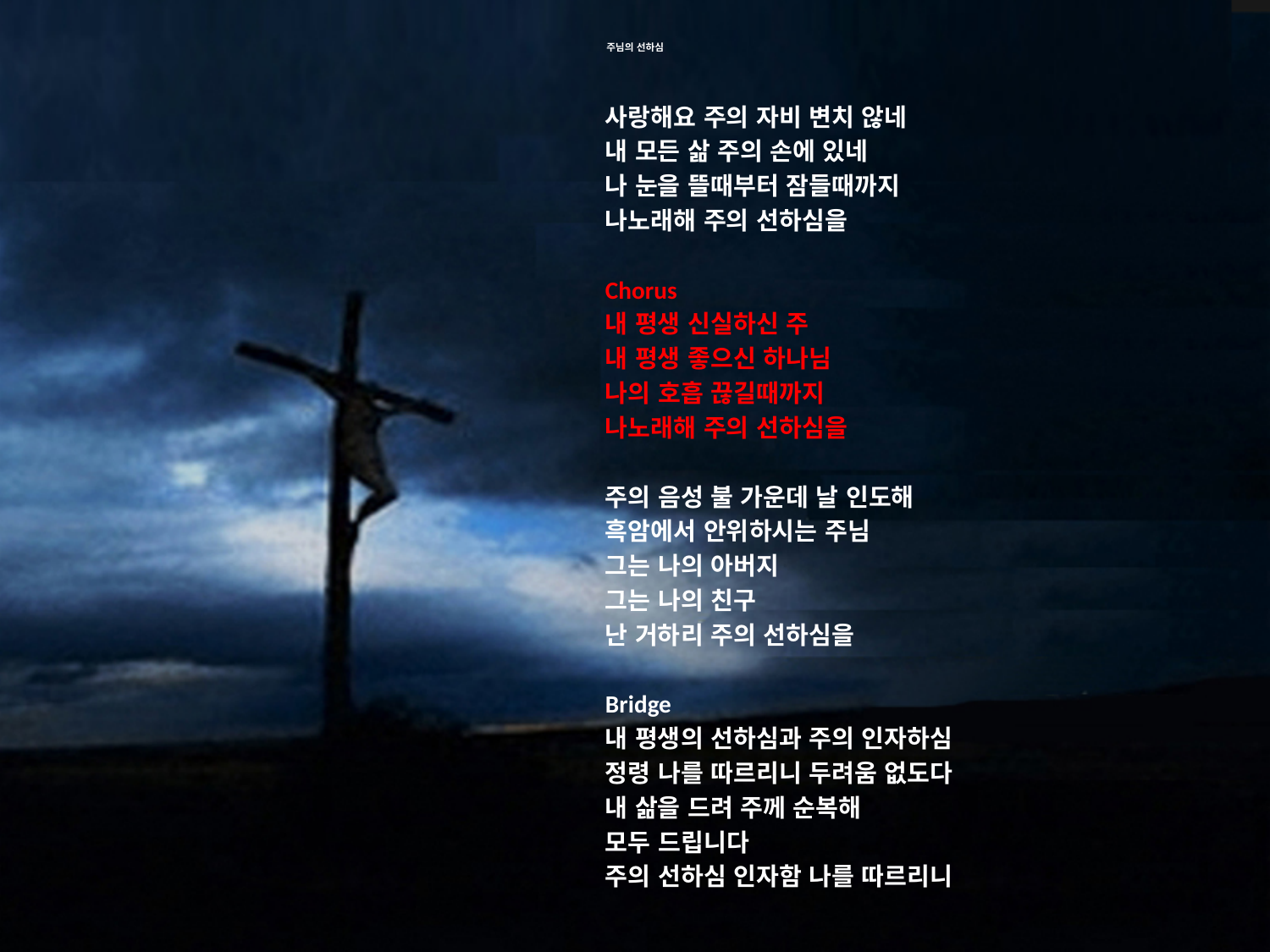

# 주님의 선하심
사랑해요 주의 자비 변치 않네
내 모든 삶 주의 손에 있네
나 눈을 뜰때부터 잠들때까지
나노래해 주의 선하심을

Chorus
내 평생 신실하신 주
내 평생 좋으신 하나님
나의 호흡 끊길때까지
나노래해 주의 선하심을

주의 음성 불 가운데 날 인도해
흑암에서 안위하시는 주님
그는 나의 아버지
그는 나의 친구
난 거하리 주의 선하심을

Bridge
내 평생의 선하심과 주의 인자하심
정령 나를 따르리니 두려움 없도다
내 삶을 드려 주께 순복해
모두 드립니다
주의 선하심 인자함 나를 따르리니